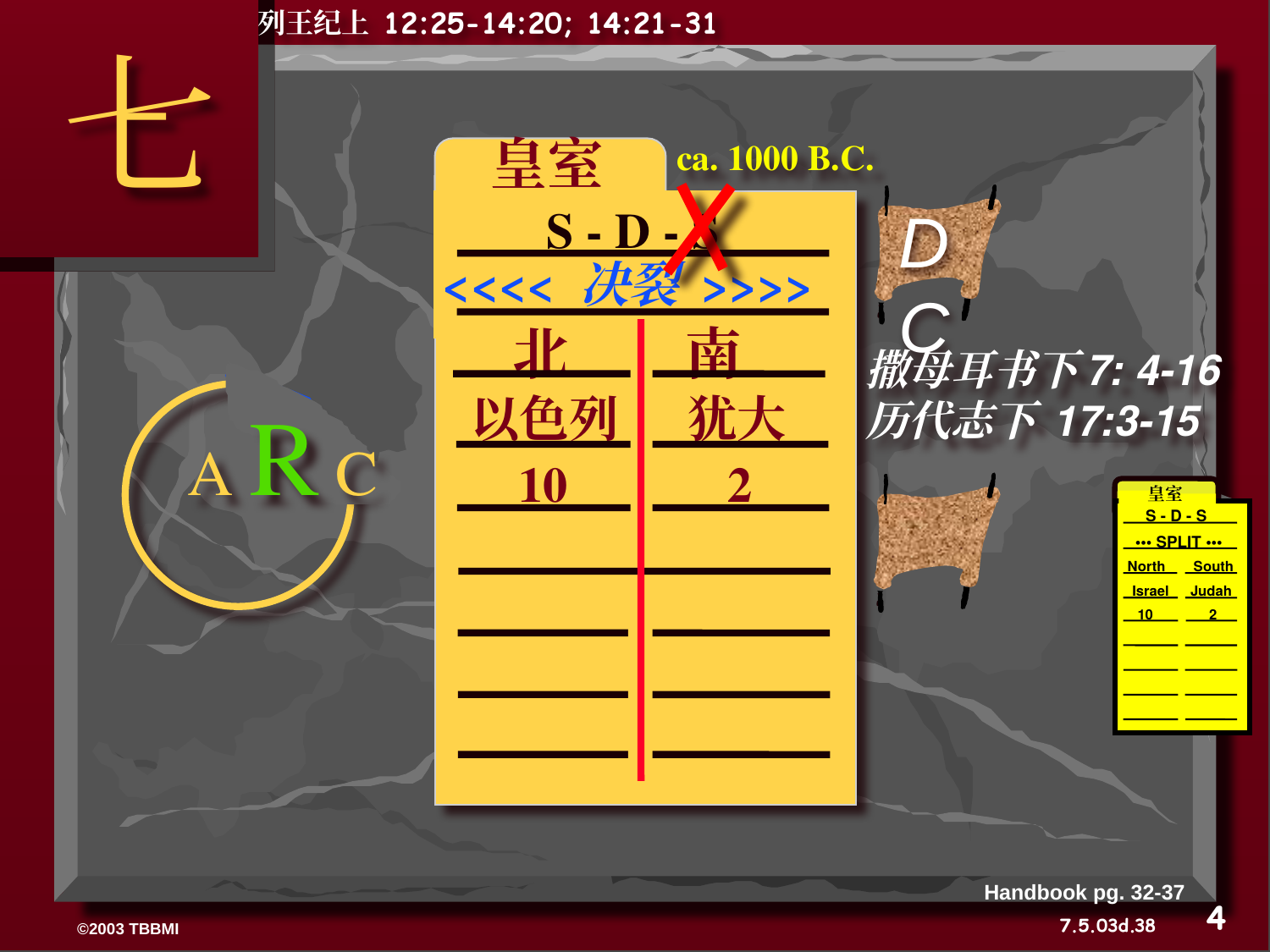

列王纪上 12:25-14:20; 14:21-31

七

    皇室
ca. 1000 B.C.

DC

S - D - S

<<<< 决裂 >>>>

      北         南

撒母耳书下7: 4-16
历代志下 17:3-15

A R C

 以色列      犹大

10             2

     皇室

S - D - S

 ••• SPLIT •••
North       South

Israel
  Judah
10              2

Handbook pg. 32-37
4
38